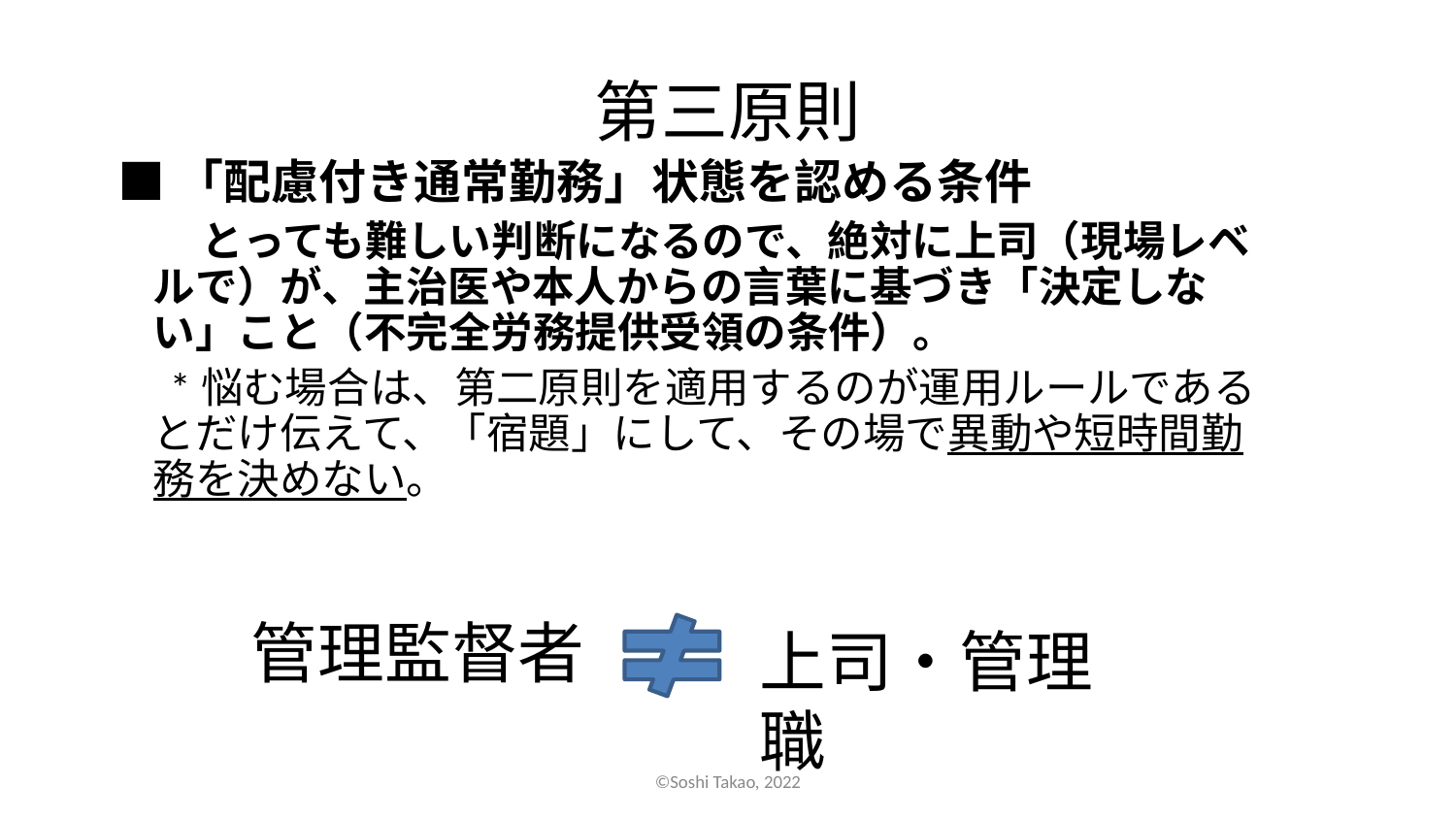

# 第三原則
■「配慮付き通常勤務」状態を認める条件
　　とっても難しい判断になるので、絶対に上司（現場レベルで）が、主治医や本人からの言葉に基づき「決定しない」こと（不完全労務提供受領の条件）。
　*悩む場合は、第二原則を適用するのが運用ルールであるとだけ伝えて、「宿題」にして、その場で異動や短時間勤務を決めない。
管理監督者
上司・管理職

©Soshi Takao, 2022